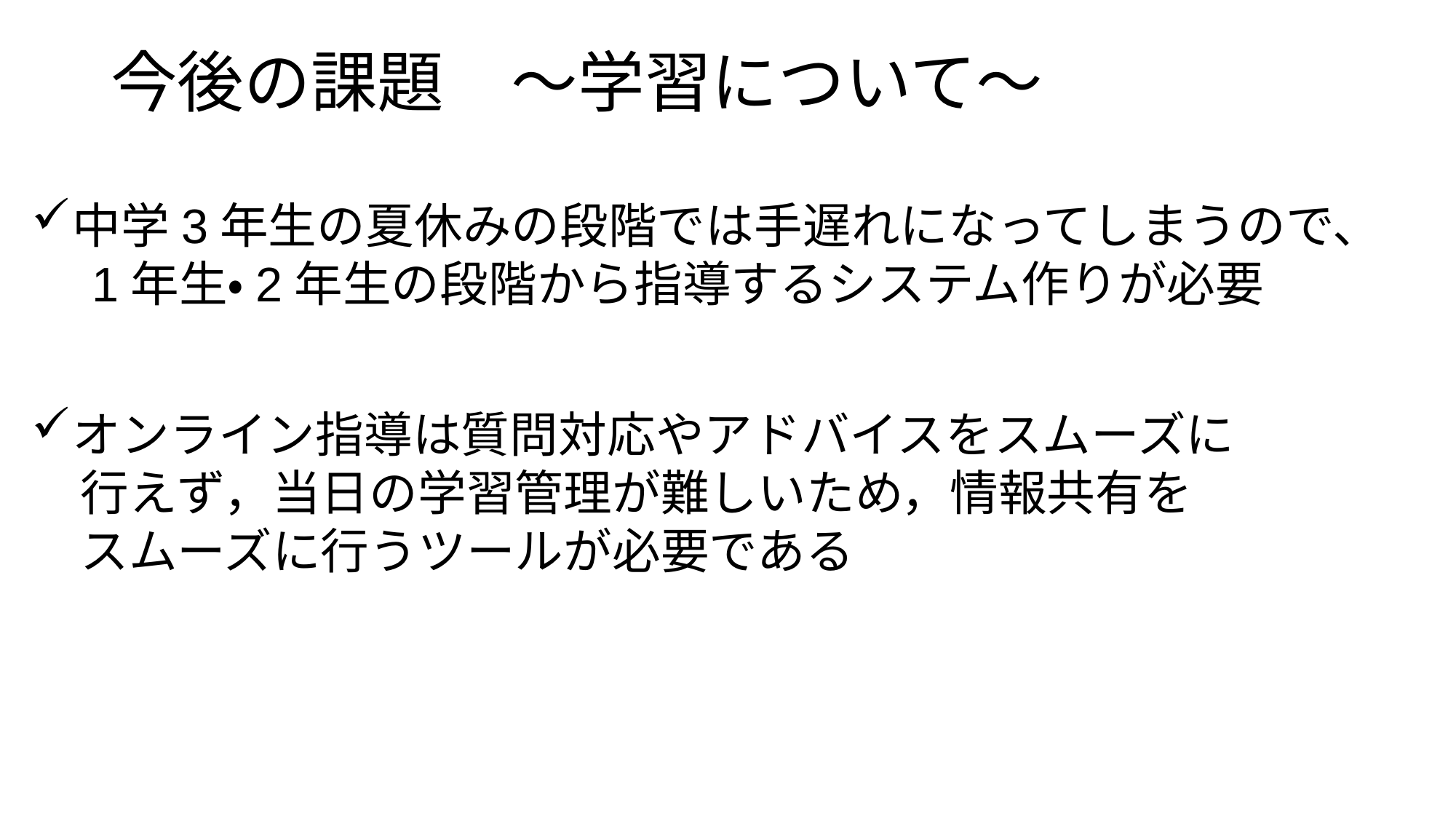

今後の課題　〜学習について〜
中学3年生の夏休みの段階では手遅れになってしまうので、
　1年生・2年生の段階から指導するシステム作りが必要
オンライン指導は質問対応やアドバイスをスムーズに
　行えず，当日の学習管理が難しいため，情報共有を
　スムーズに行うツールが必要である
③